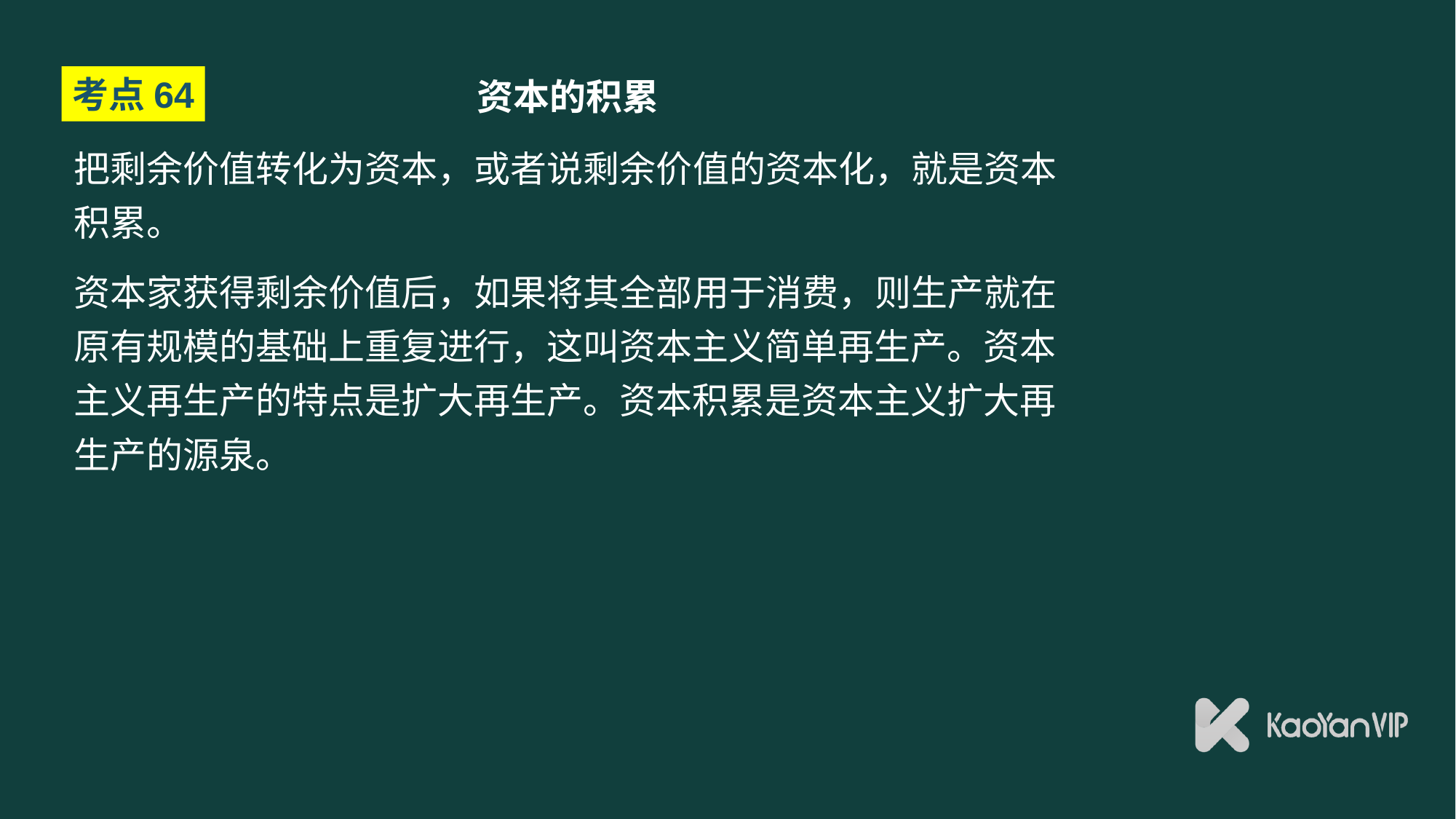

# 资本的积累
考点64
把剩余价值转化为资本，或者说剩余价值的资本化，就是资本积累。
资本家获得剩余价值后，如果将其全部用于消费，则生产就在原有规模的基础上重复进行，这叫资本主义简单再生产。资本主义再生产的特点是扩大再生产。资本积累是资本主义扩大再生产的源泉。